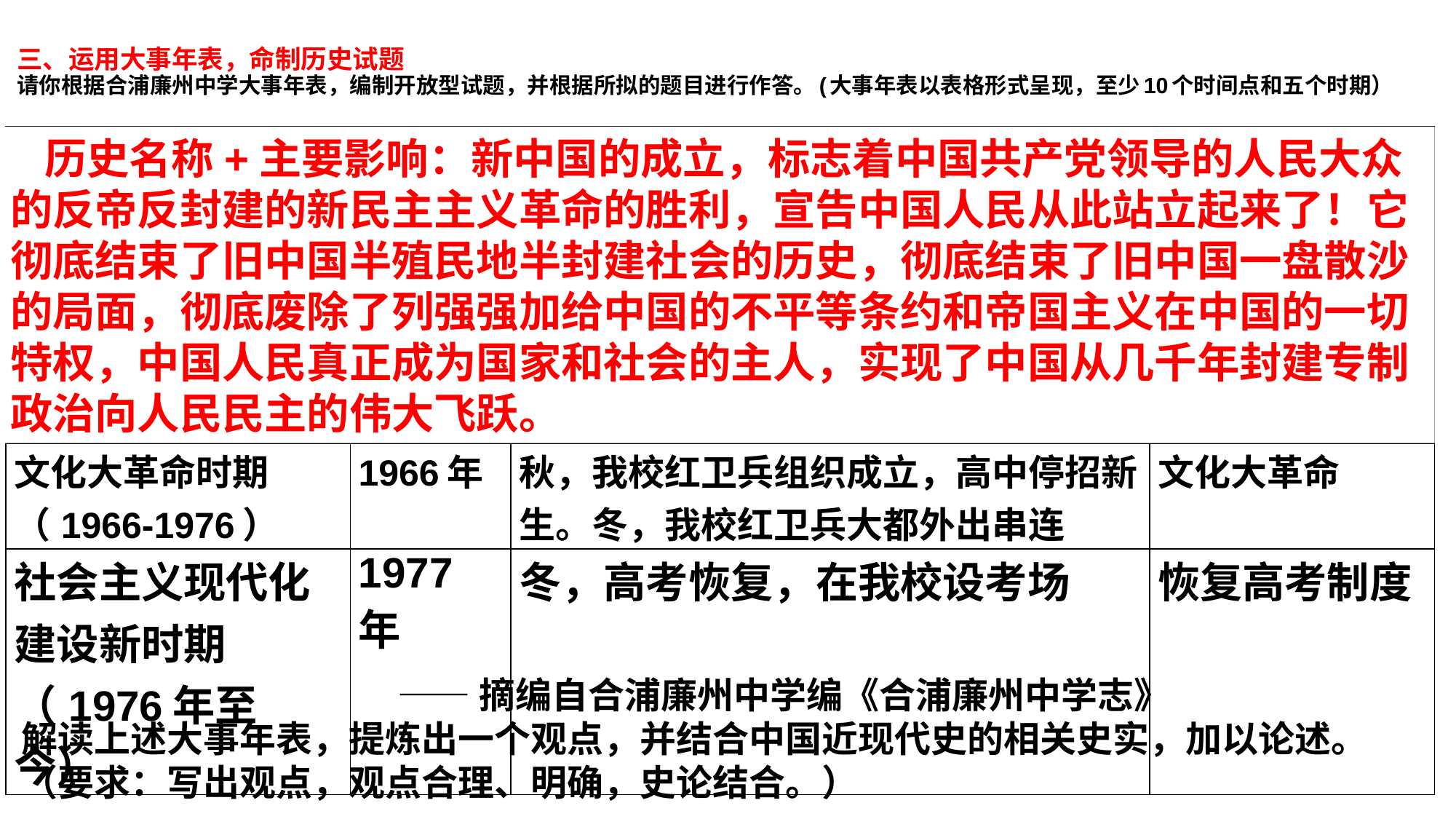

# 三、运用大事年表，命制历史试题 请你根据合浦廉州中学大事年表，编制开放型试题，并根据所拟的题目进行作答。(大事年表以表格形式呈现，至少10个时间点和五个时期）
历史名称+主要影响：新中国的成立，标志着中国共产党领导的人民大众的反帝反封建的新民主主义革命的胜利，宣告中国人民从此站立起来了！它彻底结束了旧中国半殖民地半封建社会的历史，彻底结束了旧中国一盘散沙的局面，彻底废除了列强强加给中国的不平等条约和帝国主义在中国的一切特权，中国人民真正成为国家和社会的主人，实现了中国从几千年封建专制政治向人民民主的伟大飞跃。
| 时期 | 时间 | 校史事件 | 党史大事 |
| --- | --- | --- | --- |
| 过渡时期（1949-1956） | 1949年 | 12月上旬，廉州军政委员会派王宗绵邱逸光接管廉中，举校欢腾 | 中华人民共和国成立 |
| 十年探索（1956-1966） | 1958年 | 廉中全校师生总动员，到丹竹江砍大树，烧木炭，到梯子岭挖铁矿……还动员师生交铁锅，在礼堂边，筑小高炉炼铁 | 大跃进 |
| 文化大革命时期（1966-1976） | 1966年 | 秋，我校红卫兵组织成立，高中停招新生。冬，我校红卫兵大都外出串连 | 文化大革命 |
| 社会主义现代化建设新时期（1976年至今） | 1977年 | 冬，高考恢复，在我校设考场 | 恢复高考制度 |

                                              ——摘编自合浦廉州中学编《合浦廉州中学志》
解读上述大事年表，提炼出一个观点，并结合中国近现代史的相关史实，加以论述。
（要求：写出观点，观点合理、明确，史论结合。）